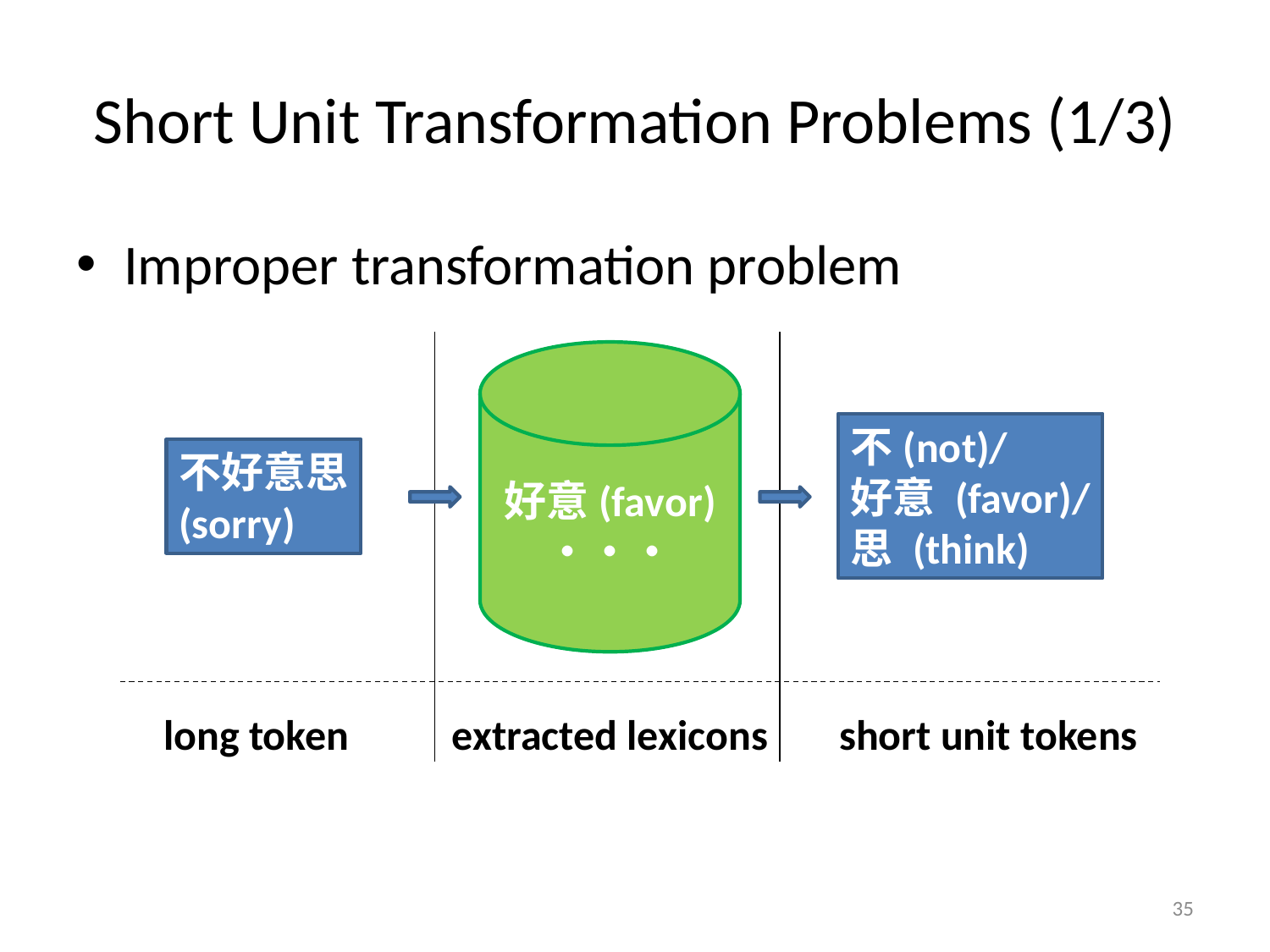

# Short Unit Transformation Problems (1/3)
Improper transformation problem

好意(favor)
・・・

不(not)/
好意 (favor)/
思 (think)
不好意思
(sorry)

long token
extracted lexicons
short unit tokens
35